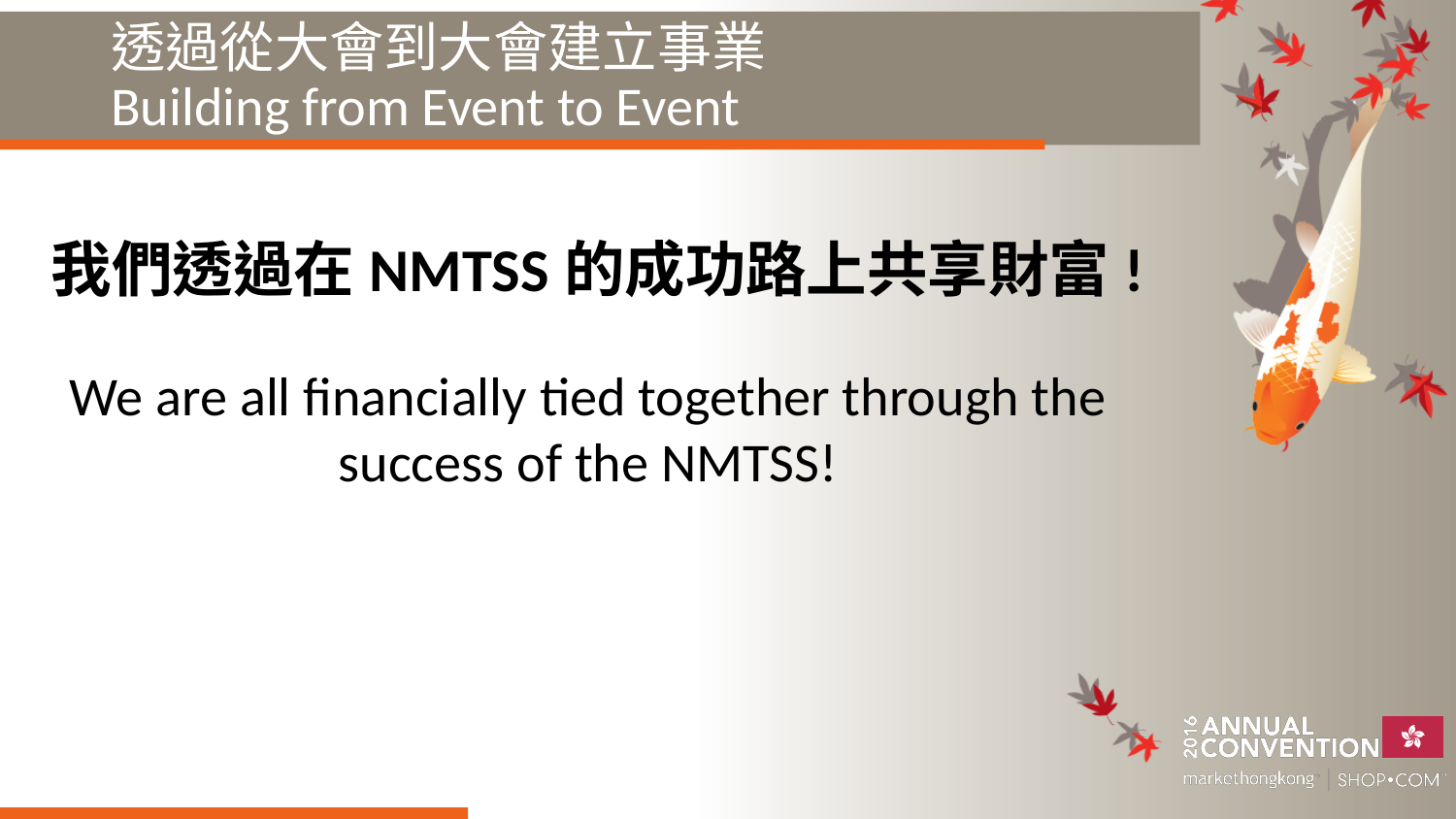

# 透過從大會到大會建立事業 Building from Event to Event

我們透過在NMTSS的成功路上共享財富!
We are all financially tied together through the success of the NMTSS!